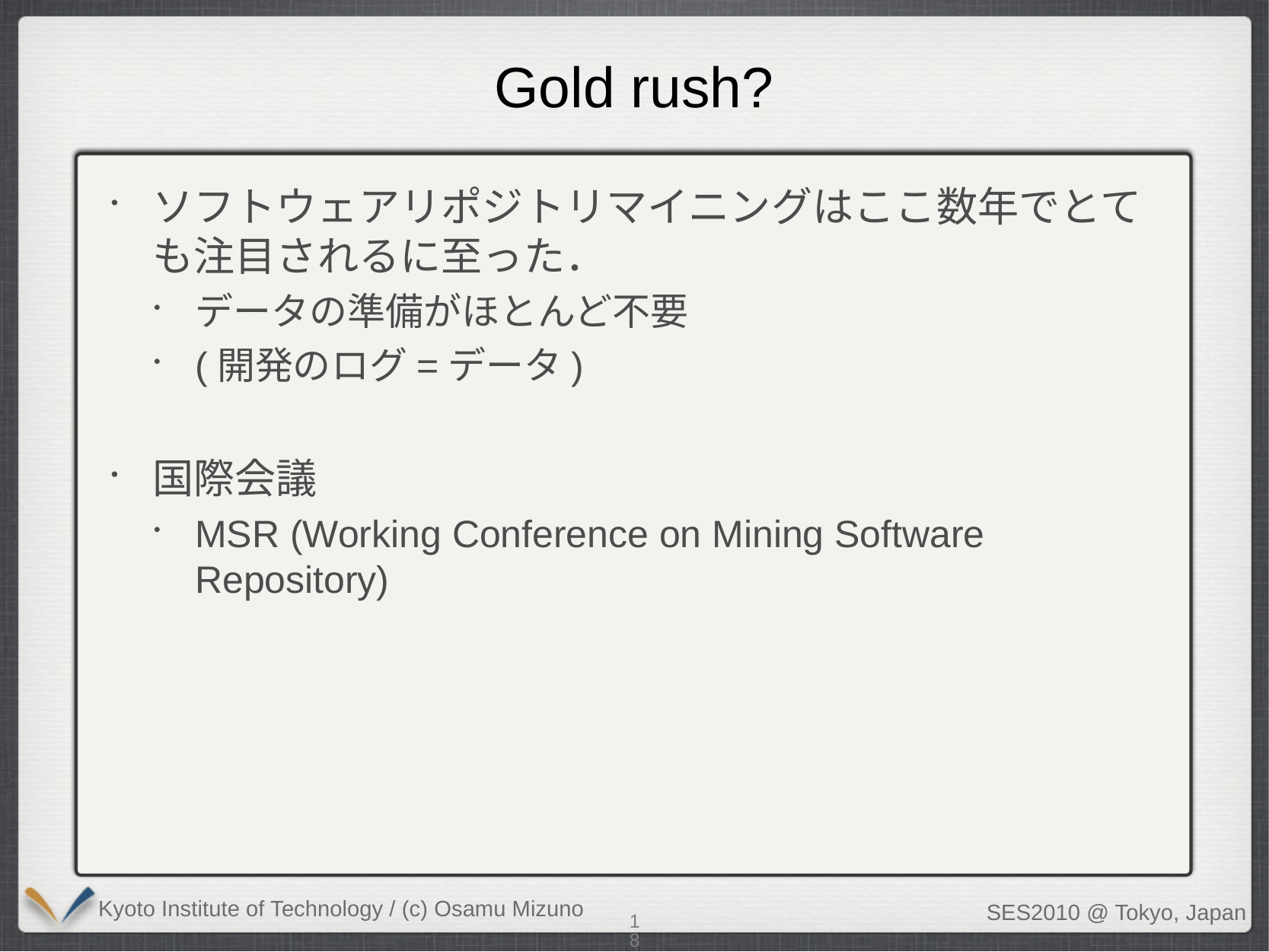

# Gold rush?
ソフトウェアリポジトリマイニングはここ数年でとても注目されるに至った．
データの準備がほとんど不要
(開発のログ=データ)

国際会議
MSR (Working Conference on Mining Software Repository)
18